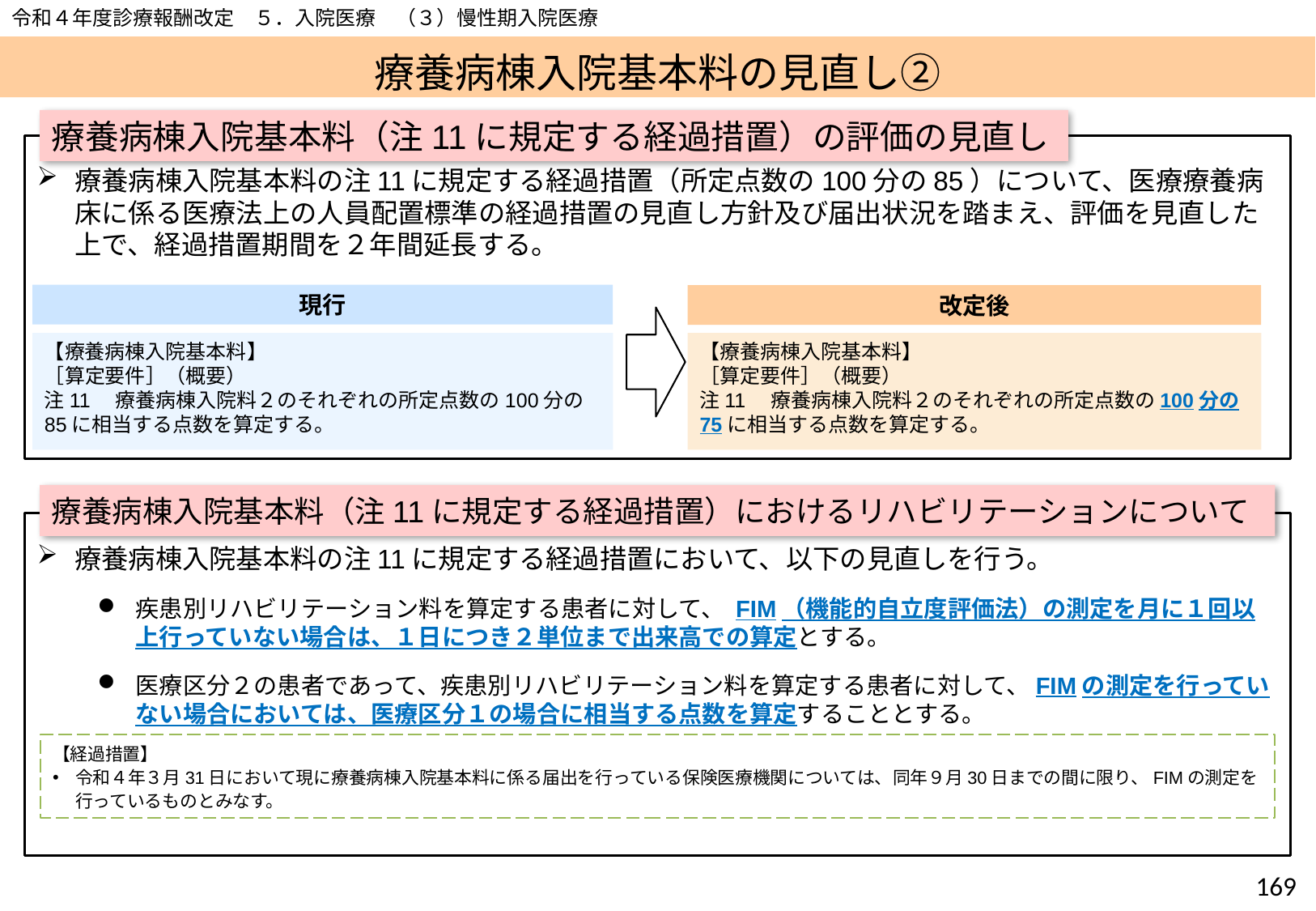

令和４年度診療報酬改定　５．入院医療　（３）慢性期入院医療
# 療養病棟入院基本料の見直し②
療養病棟入院基本料（注11に規定する経過措置）の評価の見直し

療養病棟入院基本料の注11に規定する経過措置（所定点数の100分の85）について、医療療養病床に係る医療法上の人員配置標準の経過措置の見直し方針及び届出状況を踏まえ、評価を見直した上で、経過措置期間を２年間延長する。
現行
改定後

【療養病棟入院基本料】
［算定要件］（概要）
注11　療養病棟入院料２のそれぞれの所定点数の100分の85に相当する点数を算定する。
【療養病棟入院基本料】
［算定要件］（概要）
注11　療養病棟入院料２のそれぞれの所定点数の100分の75に相当する点数を算定する。
療養病棟入院基本料（注11に規定する経過措置）におけるリハビリテーションについて

療養病棟入院基本料の注11に規定する経過措置において、以下の見直しを行う。
疾患別リハビリテーション料を算定する患者に対して、 FIM（機能的自立度評価法）の測定を月に１回以上行っていない場合は、１日につき２単位まで出来高での算定とする。
医療区分２の患者であって、疾患別リハビリテーション料を算定する患者に対して、FIMの測定を行っていない場合においては、医療区分１の場合に相当する点数を算定することとする。
【経過措置】
令和４年３月31日において現に療養病棟入院基本料に係る届出を行っている保険医療機関については、同年９月30日までの間に限り、FIMの測定を行っているものとみなす。
169